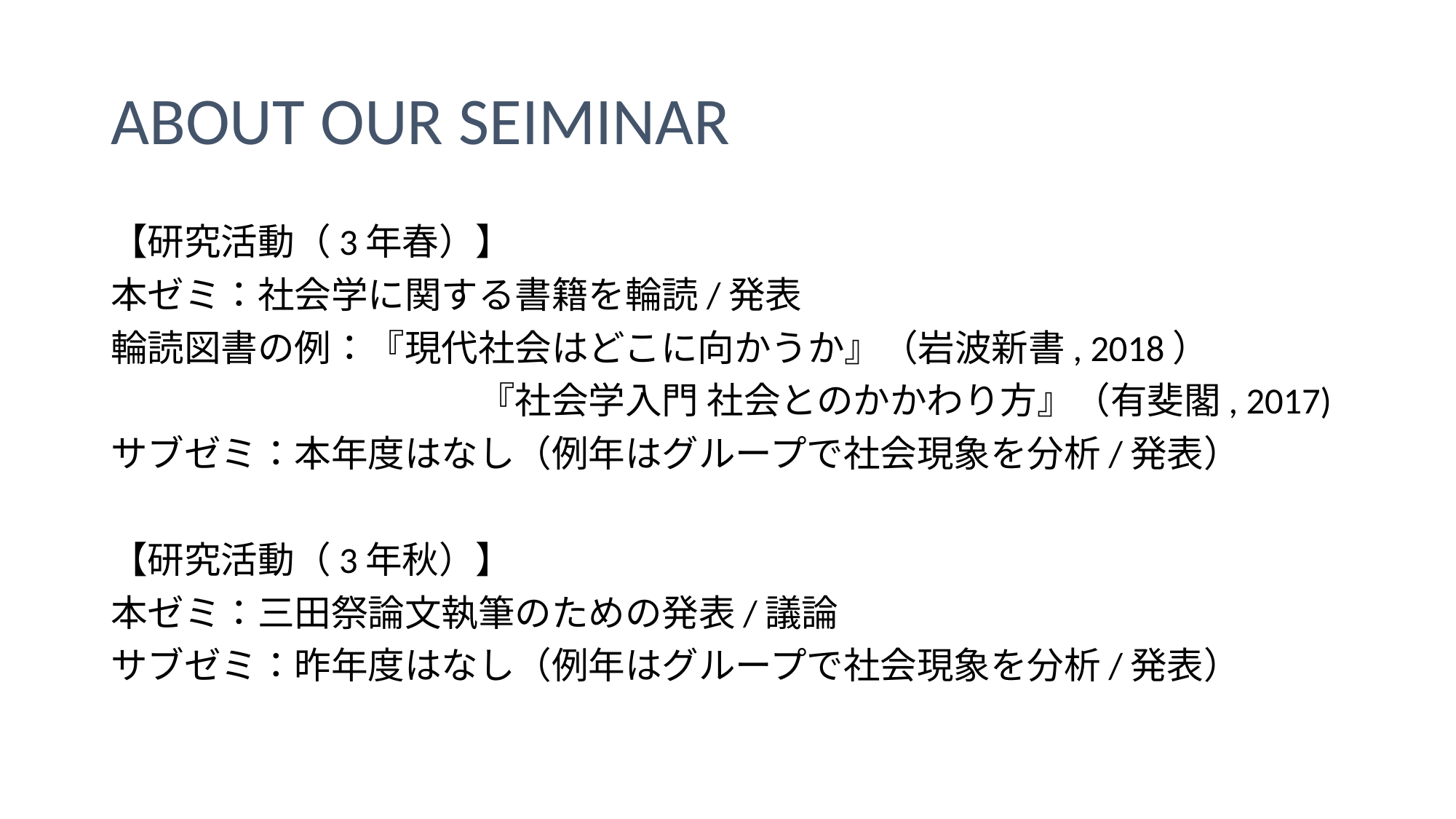

# ABOUT OUR SEIMINAR
【研究活動（3年春）】
本ゼミ：社会学に関する書籍を輪読/発表
輪読図書の例：『現代社会はどこに向かうか』（岩波新書, 2018）
　　　　　　　　　　『社会学入門 社会とのかかわり方』（有斐閣, 2017)
サブゼミ：本年度はなし（例年はグループで社会現象を分析/発表）

【研究活動（3年秋）】
本ゼミ：三田祭論文執筆のための発表/議論
サブゼミ：昨年度はなし（例年はグループで社会現象を分析/発表）